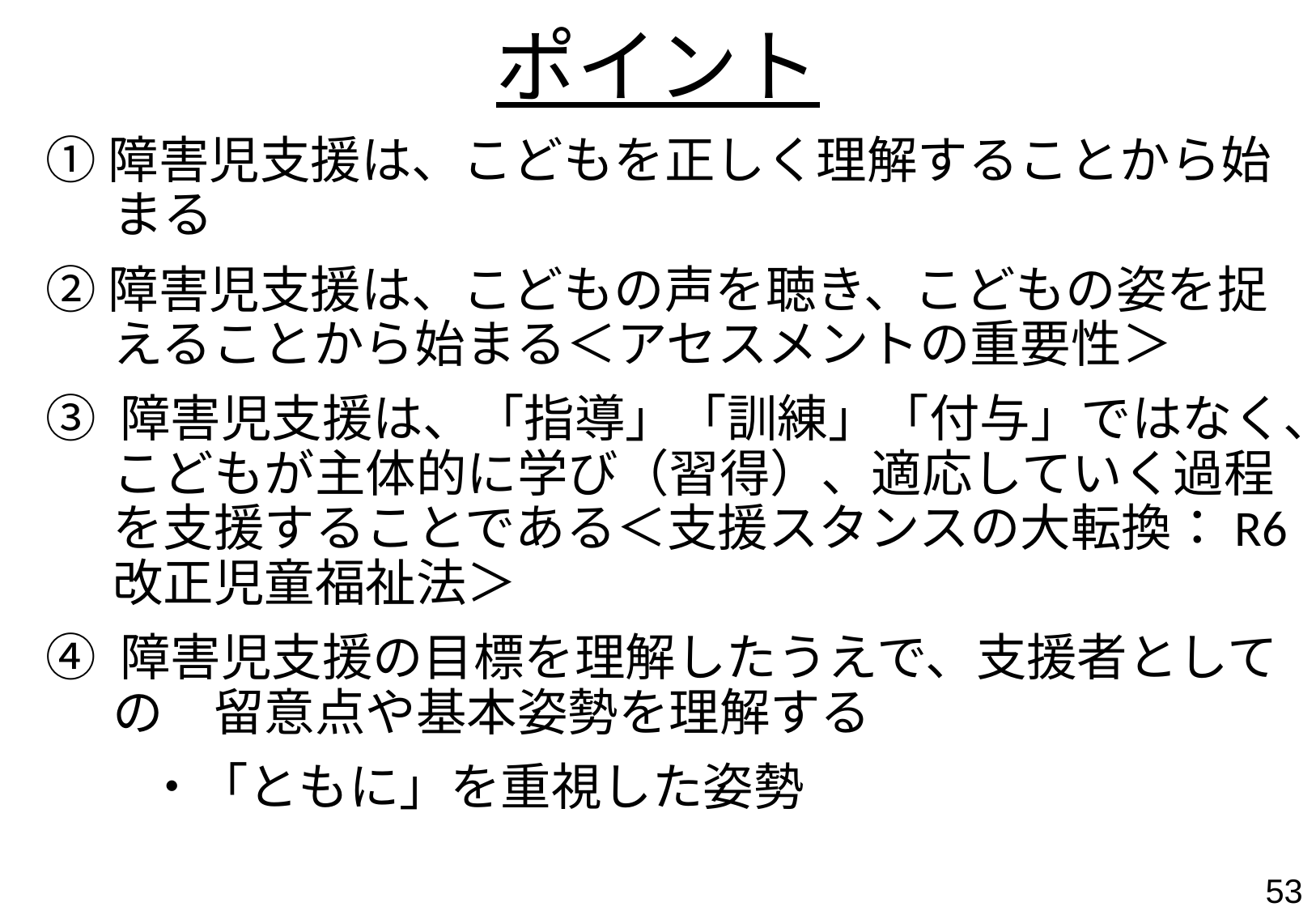

# ポイント
①障害児支援は、こどもを正しく理解することから始まる
②障害児支援は、こどもの声を聴き、こどもの姿を捉えることから始まる＜アセスメントの重要性＞
③ 障害児支援は、「指導」「訓練」「付与」ではなく、こどもが主体的に学び（習得）、適応していく過程を支援することである＜支援スタンスの大転換：R6改正児童福祉法＞
④ 障害児支援の目標を理解したうえで、支援者としての　留意点や基本姿勢を理解する
　　・「ともに」を重視した姿勢
53